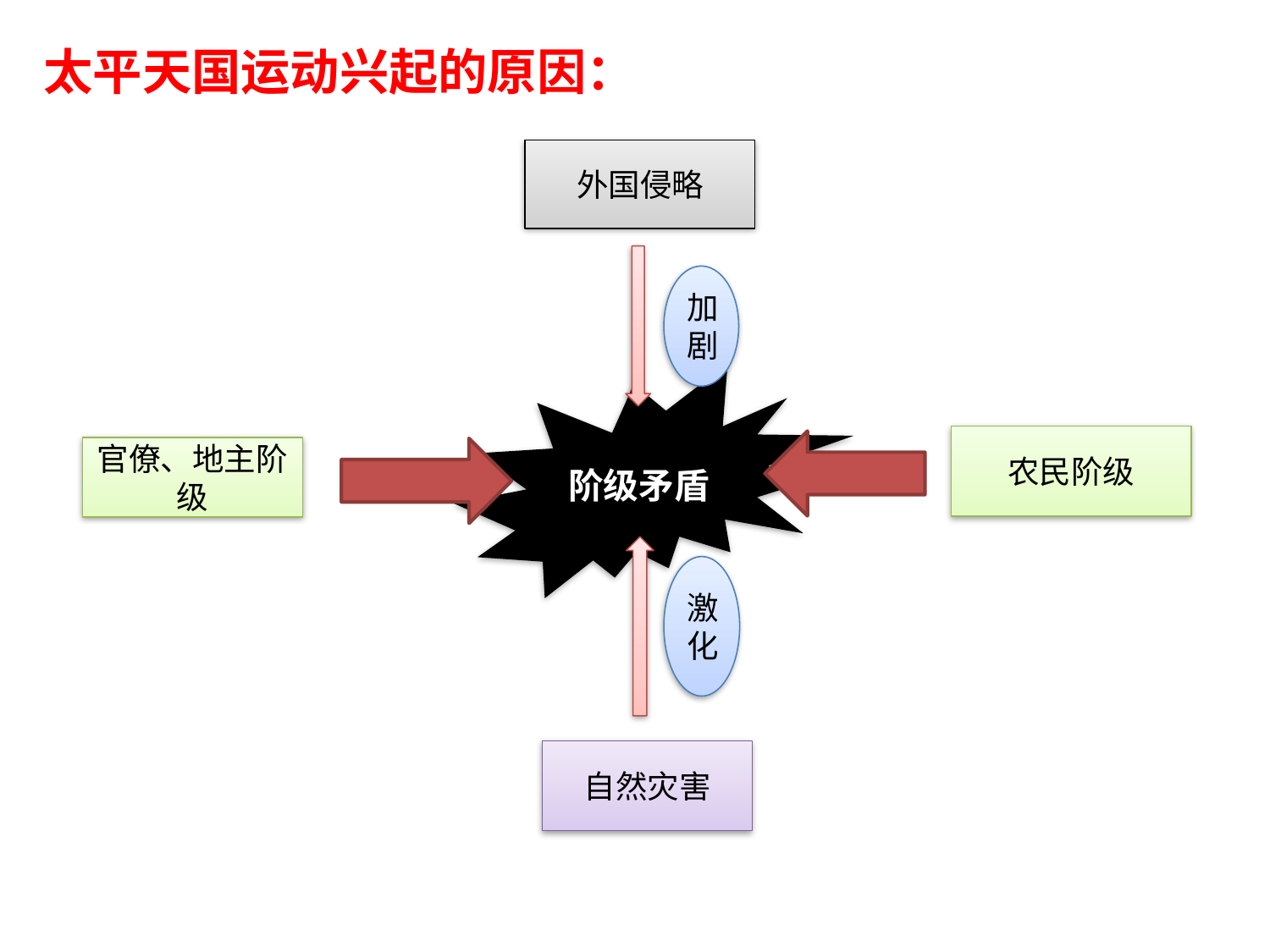

太平天国运动兴起的原因：
外国侵略

加剧
阶级矛盾
农民阶级

官僚、地主阶级

激化
自然灾害